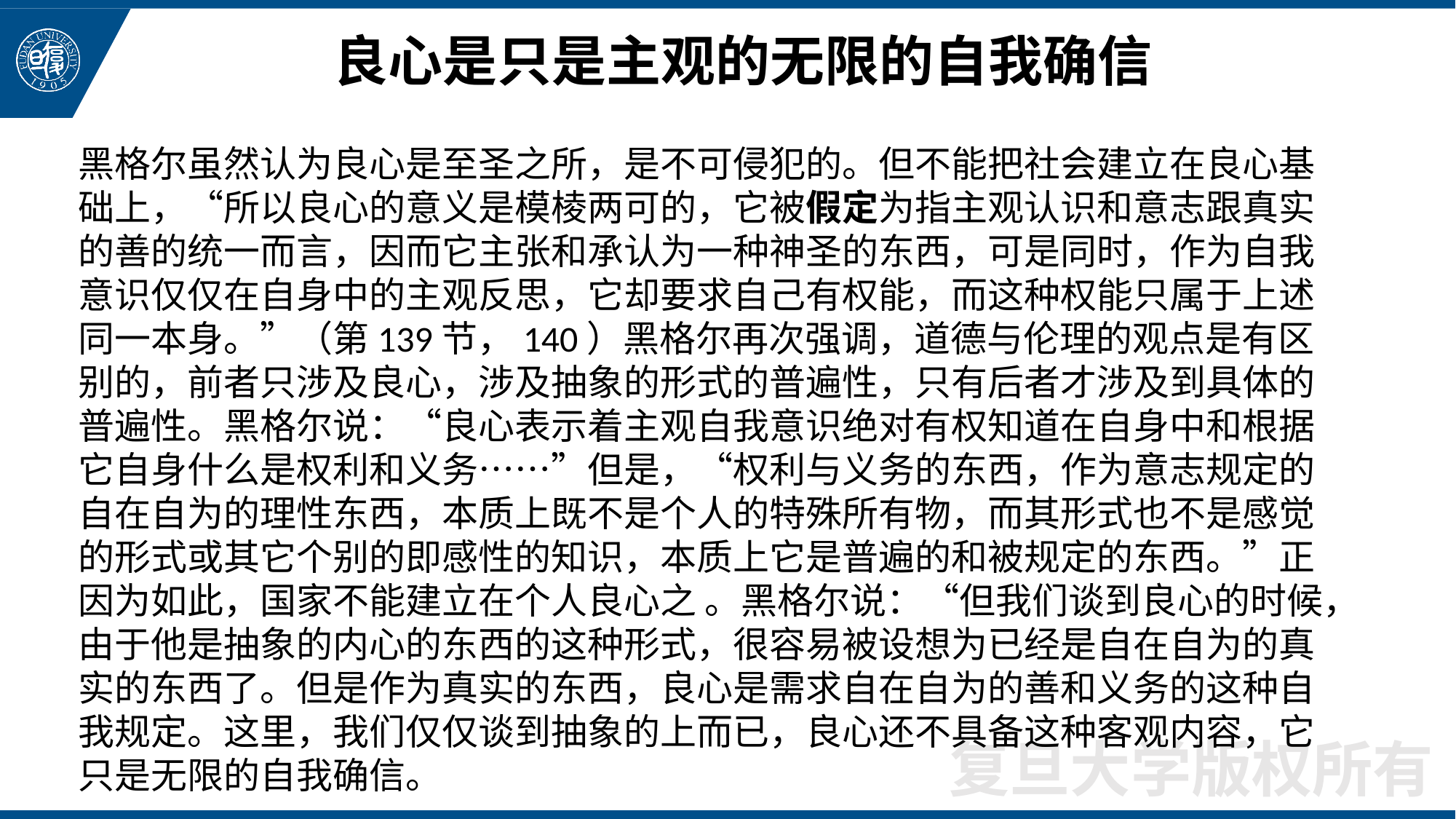

# 良心是只是主观的无限的自我确信
黑格尔虽然认为良心是至圣之所，是不可侵犯的。但不能把社会建立在良心基础上，“所以良心的意义是模棱两可的，它被假定为指主观认识和意志跟真实的善的统一而言，因而它主张和承认为一种神圣的东西，可是同时，作为自我意识仅仅在自身中的主观反思，它却要求自己有权能，而这种权能只属于上述同一本身。”（第139节，140）黑格尔再次强调，道德与伦理的观点是有区别的，前者只涉及良心，涉及抽象的形式的普遍性，只有后者才涉及到具体的普遍性。黑格尔说：“良心表示着主观自我意识绝对有权知道在自身中和根据它自身什么是权利和义务……”但是，“权利与义务的东西，作为意志规定的自在自为的理性东西，本质上既不是个人的特殊所有物，而其形式也不是感觉的形式或其它个别的即感性的知识，本质上它是普遍的和被规定的东西。”正因为如此，国家不能建立在个人良心之 。黑格尔说：“但我们谈到良心的时候，由于他是抽象的内心的东西的这种形式，很容易被设想为已经是自在自为的真实的东西了。但是作为真实的东西，良心是需求自在自为的善和义务的这种自我规定。这里，我们仅仅谈到抽象的上而已，良心还不具备这种客观内容，它只是无限的自我确信。